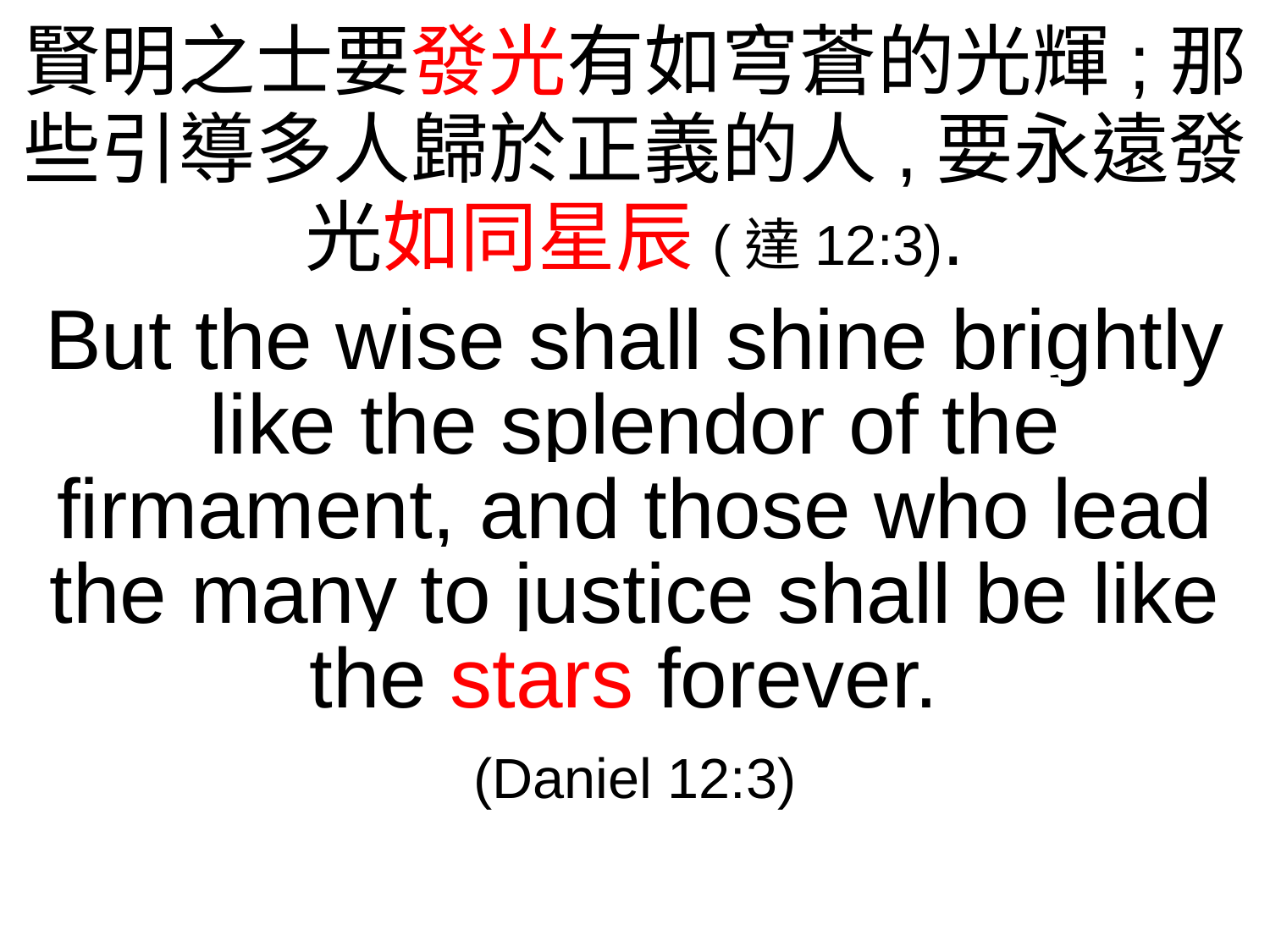

賢明之士要發光有如穹蒼的光輝;那些引導多人歸於正義的人,要永遠發光如同星辰(達12:3).
But the wise shall shine brightly like the splendor of the firmament, and those who lead the many to justice shall be like the stars forever.
(Daniel 12:3)